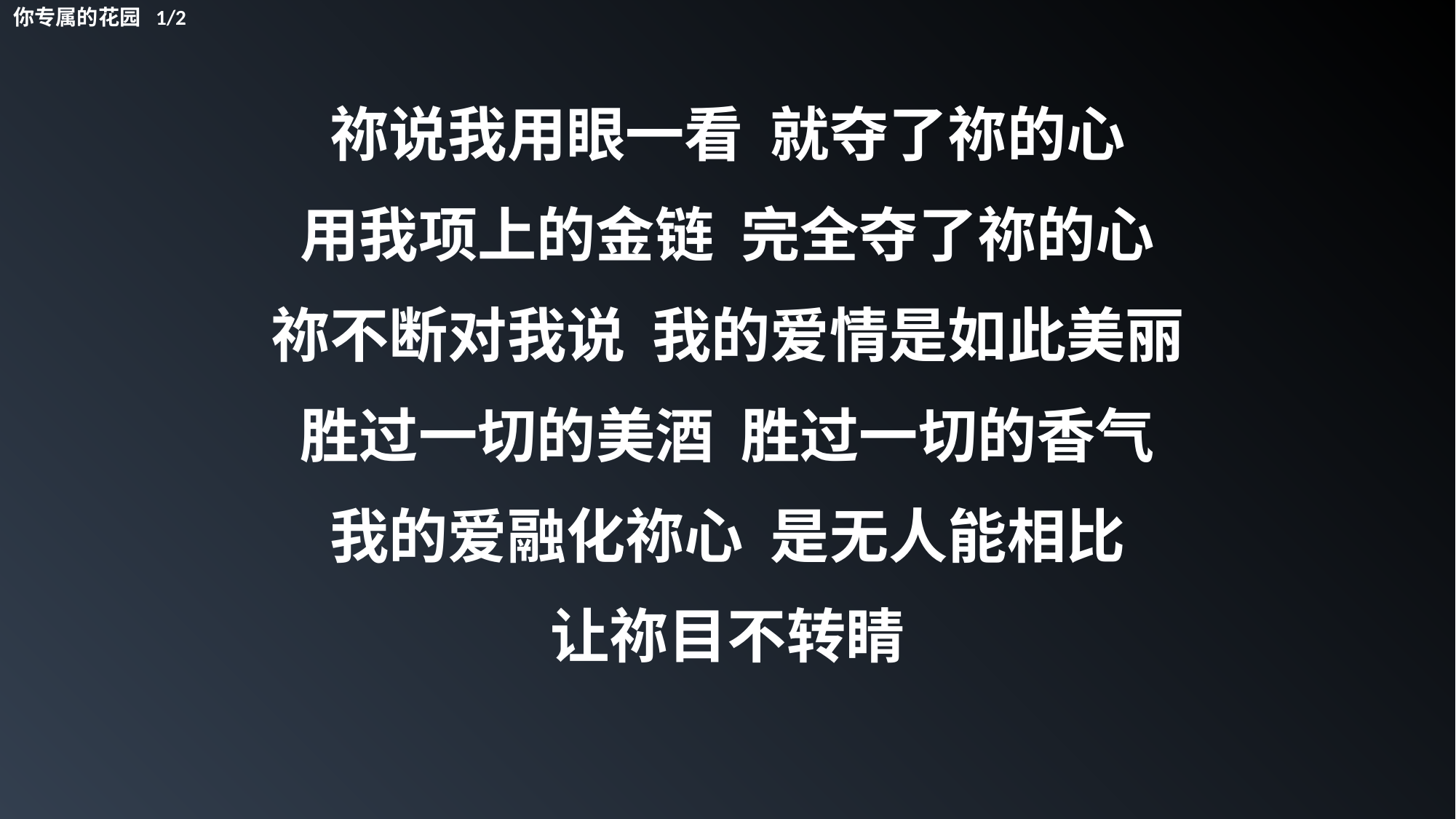

你专属的花园  1/2
祢说我用眼一看  就夺了祢的心
用我项上的金链  完全夺了祢的心
祢不断对我说  我的爱情是如此美丽
胜过一切的美酒  胜过一切的香气
我的爱融化祢心  是无人能相比
让祢目不转睛